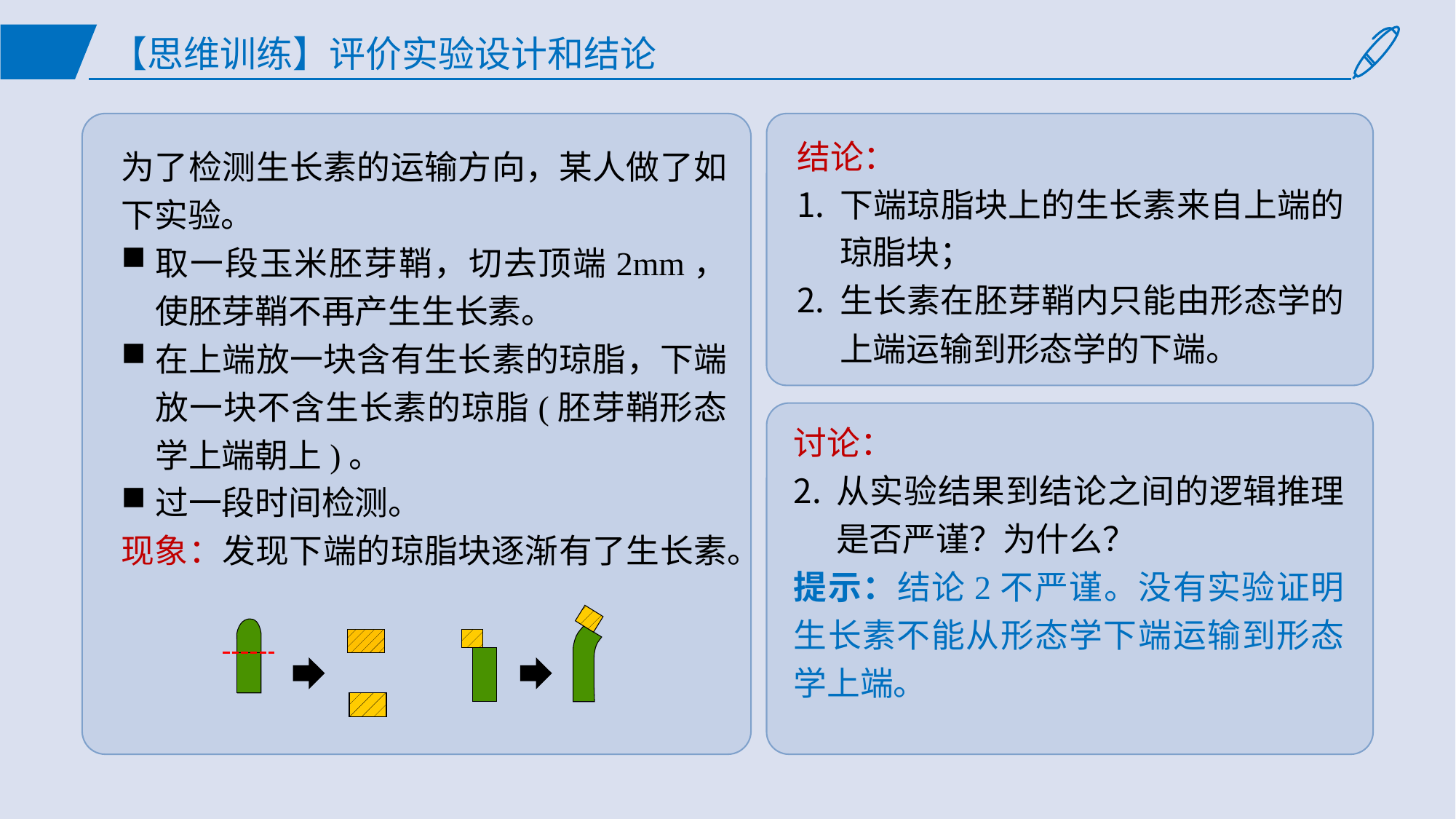

# 【思维训练】评价实验设计和结论

结论：
下端琼脂块上的生长素来自上端的琼脂块；
生长素在胚芽鞘内只能由形态学的上端运输到形态学的下端。
为了检测生长素的运输方向，某人做了如下实验。
取一段玉米胚芽鞘，切去顶端2mm，使胚芽鞘不再产生生长素。
在上端放一块含有生长素的琼脂，下端放一块不含生长素的琼脂(胚芽鞘形态学上端朝上)。
过一段时间检测。
现象：发现下端的琼脂块逐渐有了生长素。

讨论：
从实验结果到结论之间的逻辑推理是否严谨？为什么？
提示：结论2不严谨。没有实验证明生长素不能从形态学下端运输到形态学上端。